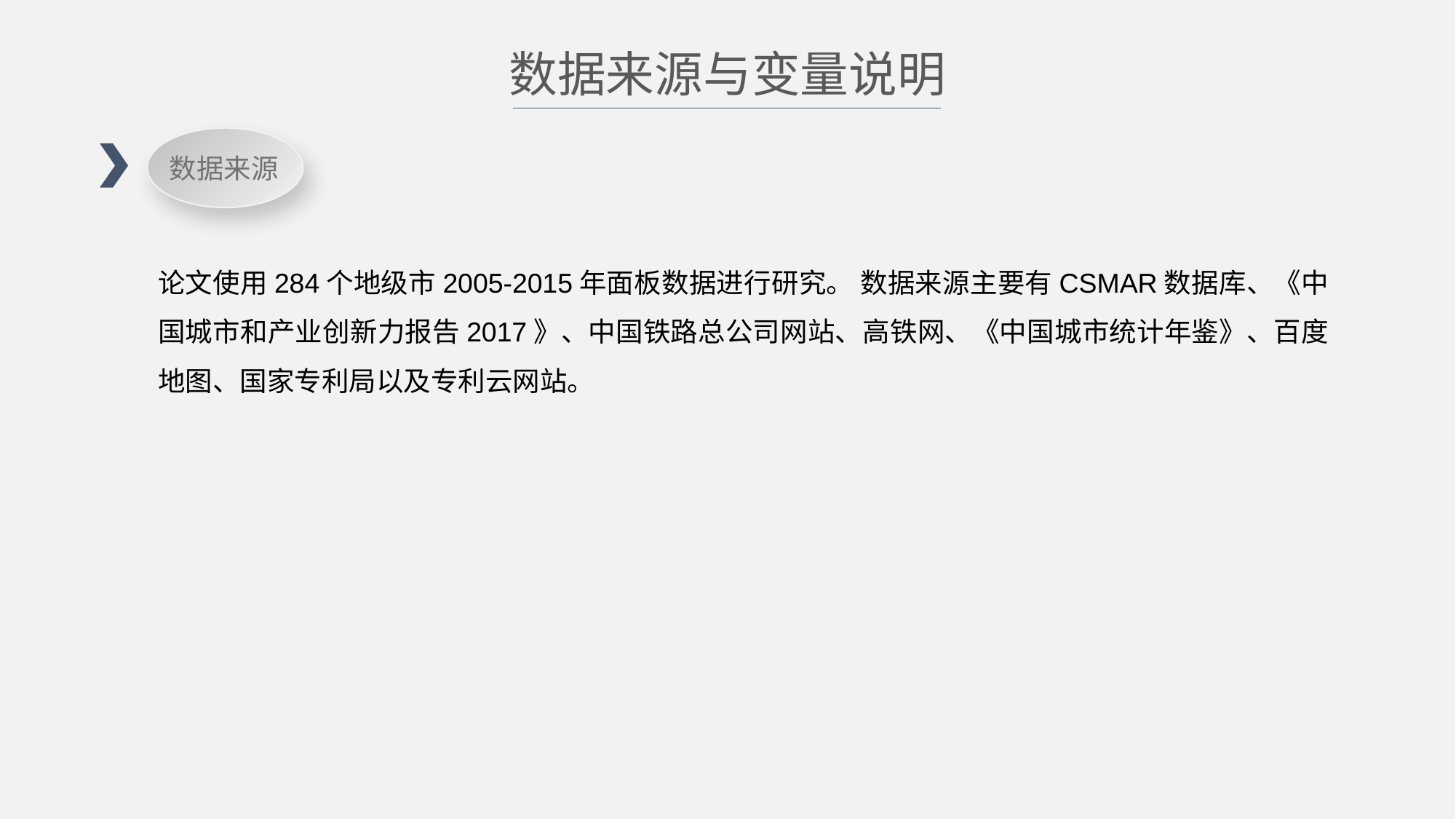

数据来源与变量说明

数据来源
论文使用284个地级市2005-2015年面板数据进行研究。 数据来源主要有CSMAR数据库、《中国城市和产业创新力报告2017》、中国铁路总公司网站、高铁网、《中国城市统计年鉴》、百度地图、国家专利局以及专利云网站。